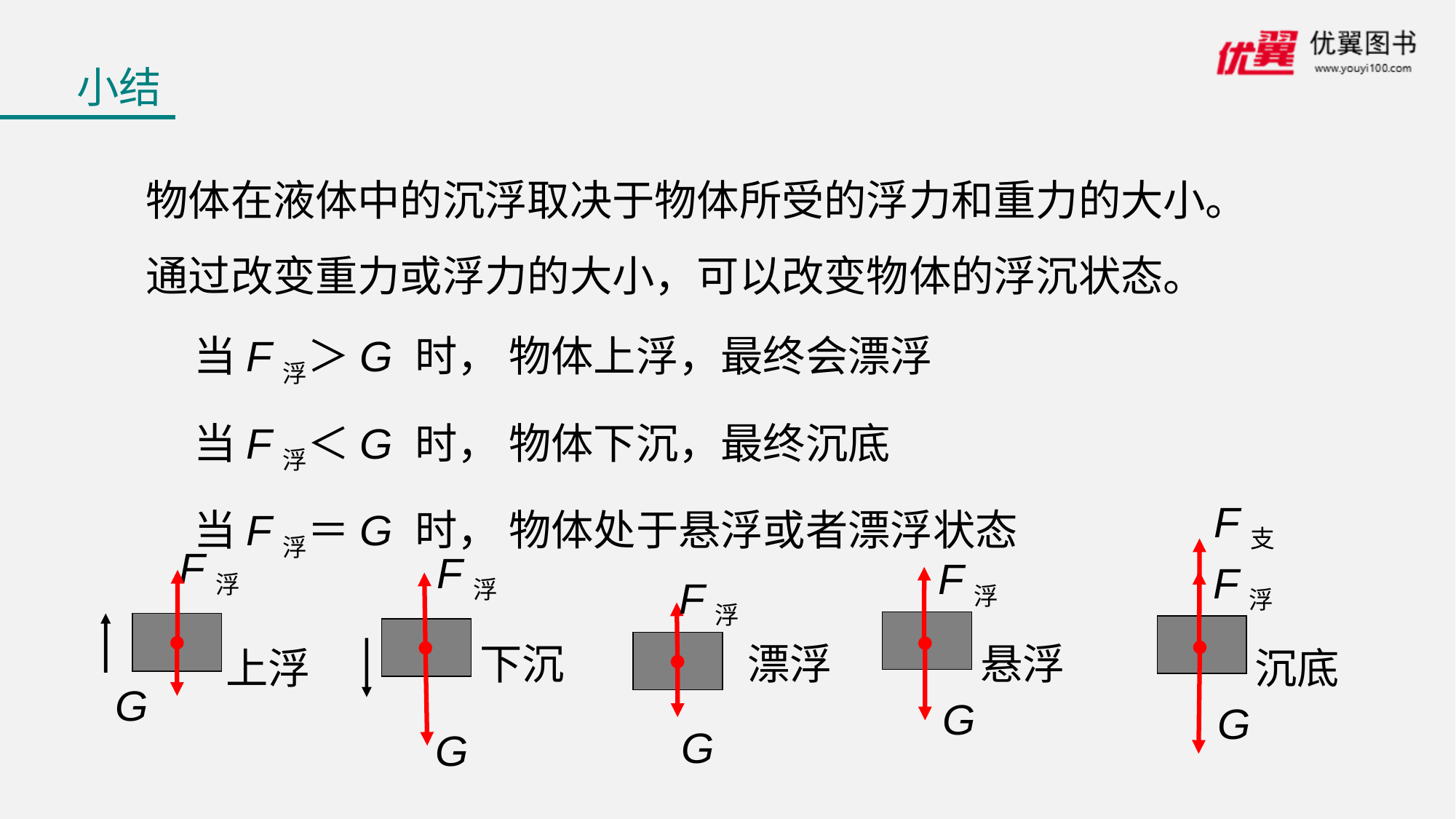

小结

物体在液体中的沉浮取决于物体所受的浮力和重力的大小。
通过改变重力或浮力的大小，可以改变物体的浮沉状态。
    当F浮＞G 时， 物体上浮，最终会漂浮
    当F浮＜G 时， 物体下沉，最终沉底
    当F浮＝G 时， 物体处于悬浮或者漂浮状态
F支

F浮

沉底

G
F浮

F浮

F浮

F浮

上浮

下沉

漂浮
悬浮

G

G

G

G